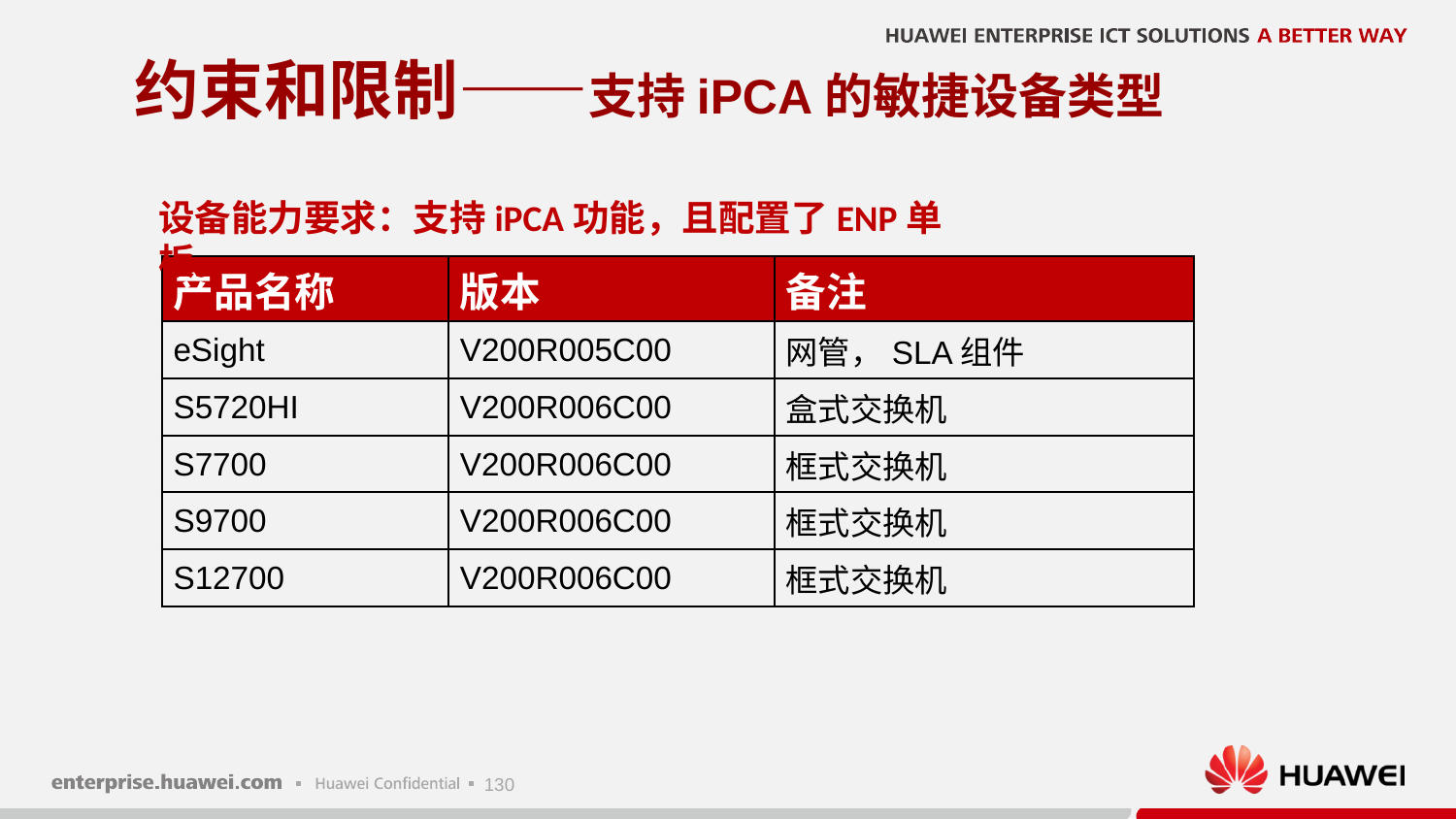

# 约束和限制——支持iPCA的敏捷设备类型
设备能力要求：支持iPCA功能，且配置了ENP单板。
| 产品名称 | 版本 | 备注 |
| --- | --- | --- |
| eSight | V200R005C00 | 网管，SLA组件 |
| S5720HI | V200R006C00 | 盒式交换机 |
| S7700 | V200R006C00 | 框式交换机 |
| S9700 | V200R006C00 | 框式交换机 |
| S12700 | V200R006C00 | 框式交换机 |